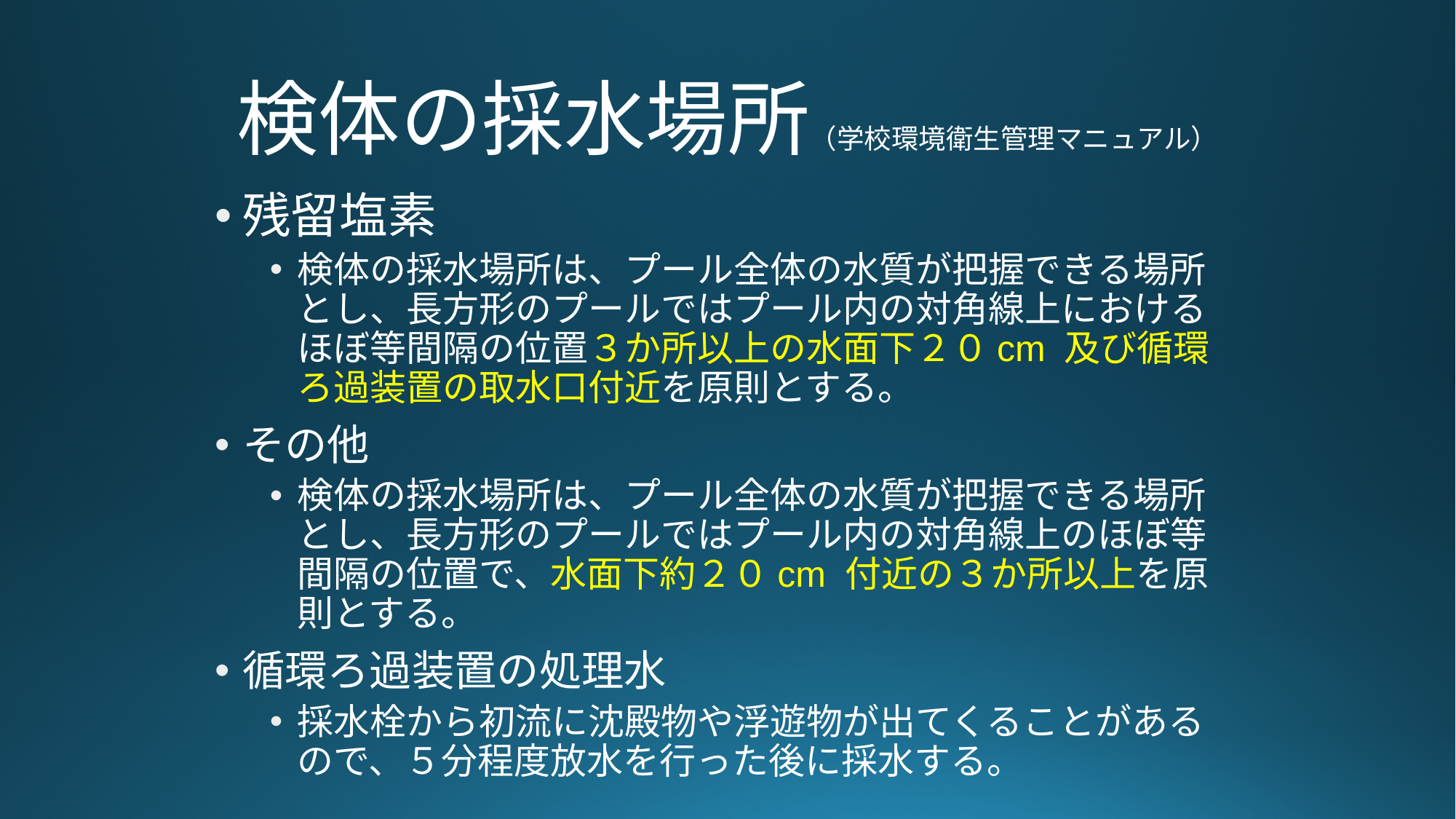

# 検体の採水場所（学校環境衛生管理マニュアル）
残留塩素
検体の採水場所は、プール全体の水質が把握できる場所とし、長方形のプールではプール内の対角線上におけるほぼ等間隔の位置３か所以上の水面下２０cm 及び循環ろ過装置の取水口付近を原則とする。
その他
検体の採水場所は、プール全体の水質が把握できる場所とし、長方形のプールではプール内の対角線上のほぼ等間隔の位置で、水面下約２０cm 付近の３か所以上を原則とする。
循環ろ過装置の処理水
採水栓から初流に沈殿物や浮遊物が出てくることがあるので、５分程度放水を行った後に採水する。